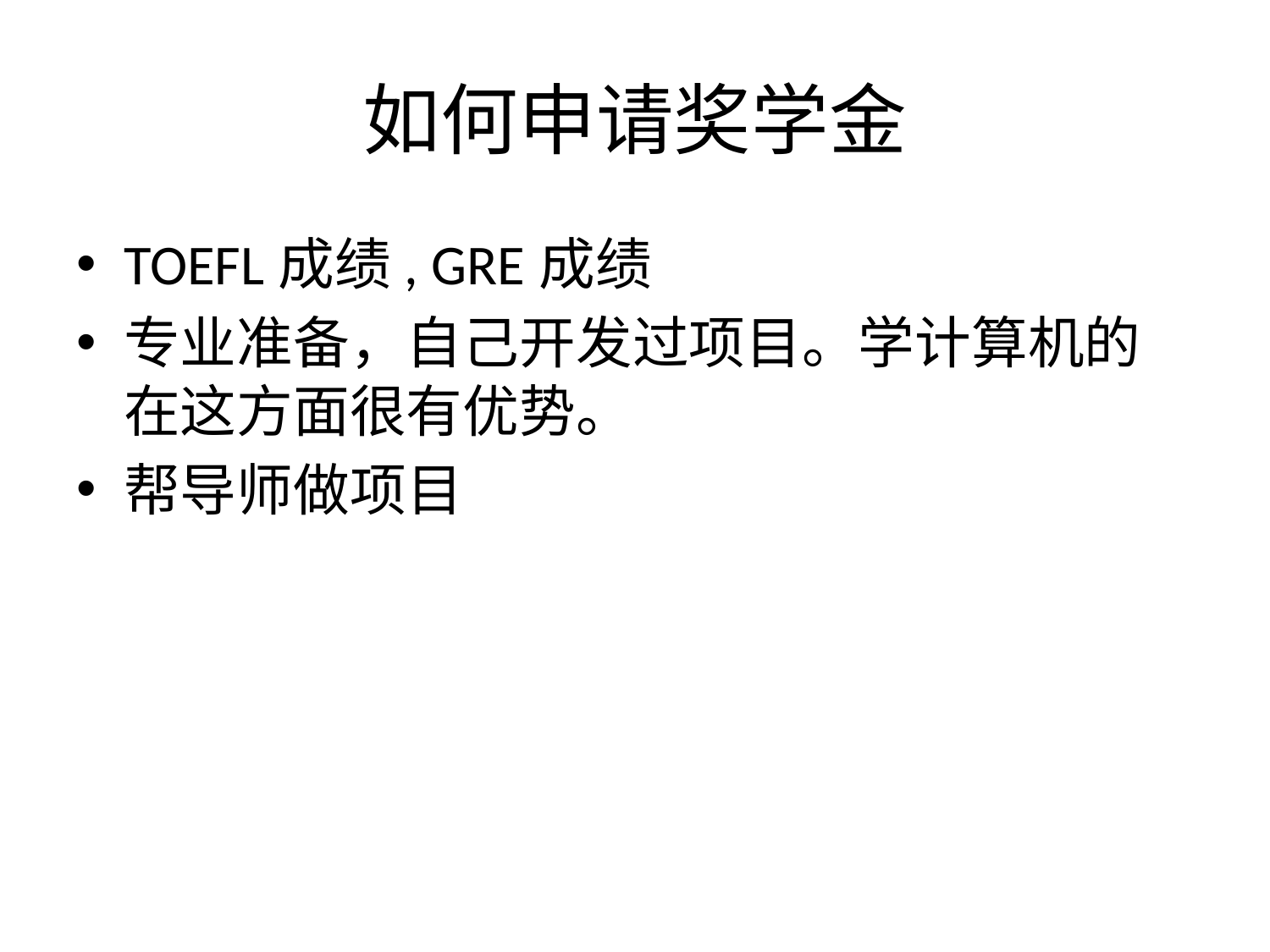

# 如何申请奖学金
TOEFL成绩, GRE成绩
专业准备，自己开发过项目。学计算机的在这方面很有优势。
帮导师做项目